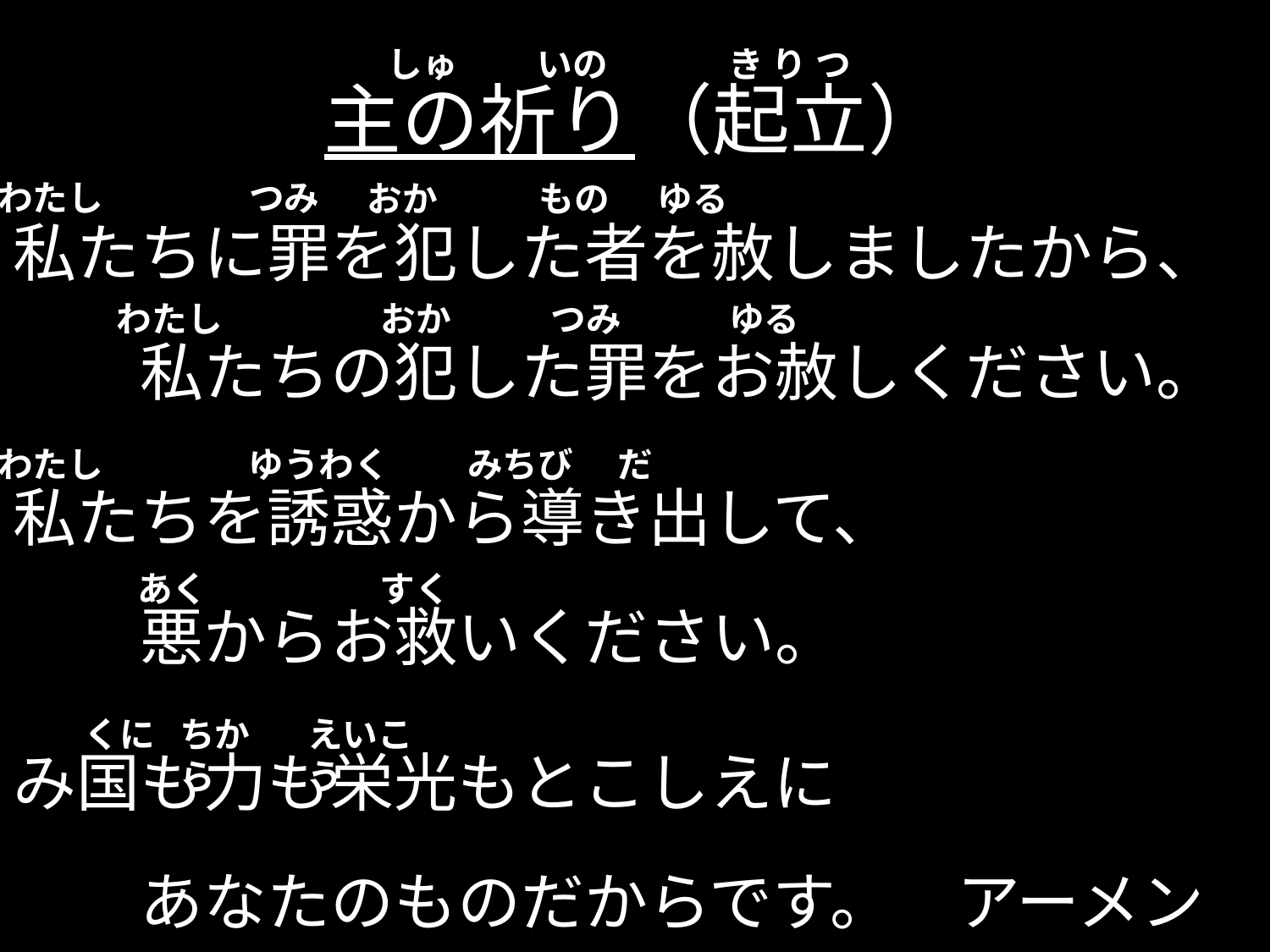

いの
き り つ
しゅ
# 主の祈り（起立）
わたし
つみ
おか
もの
ゆる
私たちに罪を犯した者を赦しましたから、
	私たちの犯した罪をお赦しください。

私たちを誘惑から導き出して、
	悪からお救いください。

み国も力も栄光もとこしえに
	あなたのものだからです。　アーメン

わたし
おか
つみ
ゆる
ゆうわく
わたし
みちび
だ
あく
すく
くに
ちから
えいこう